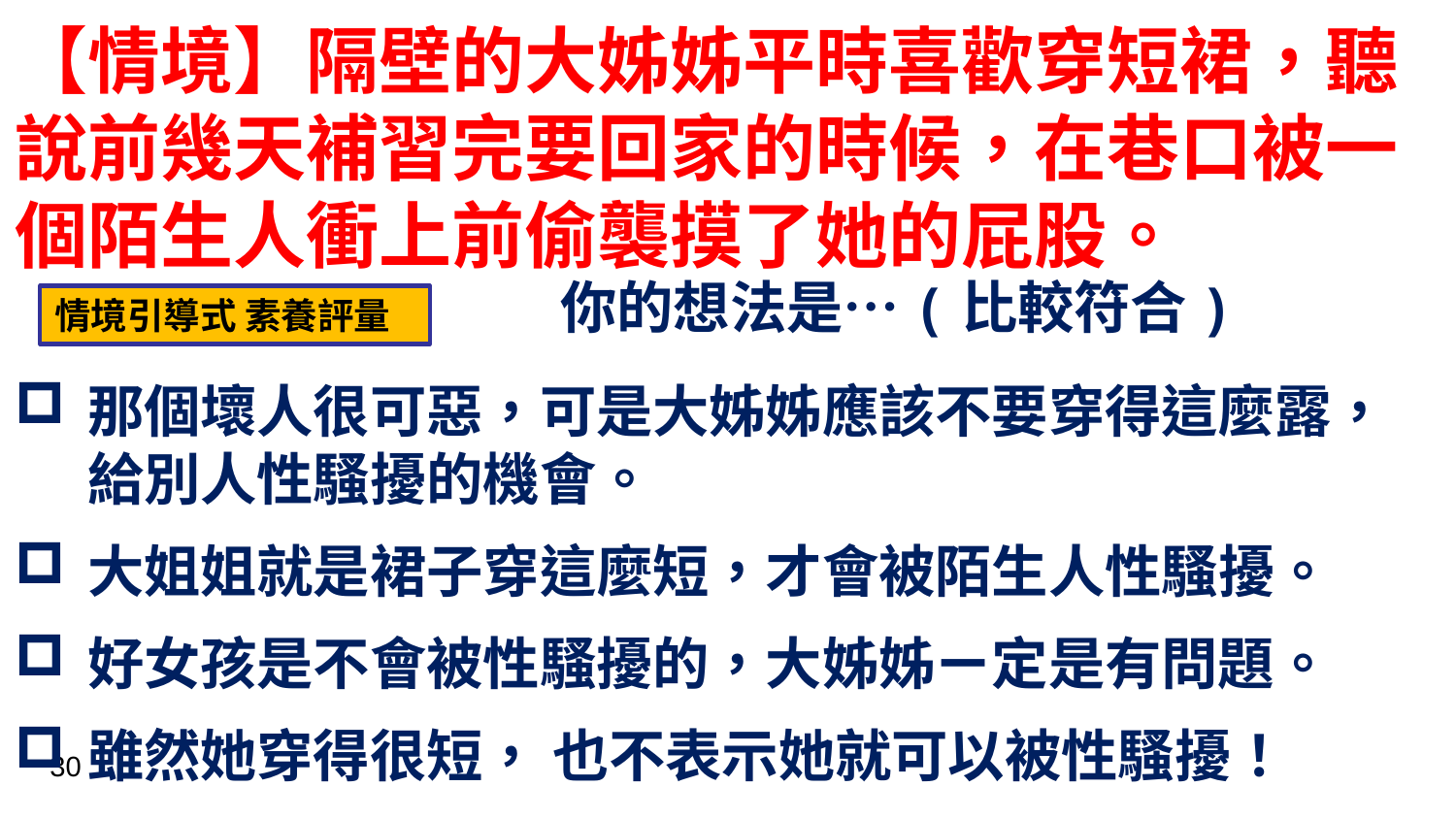

【情境】隔壁的大姊姊平時喜歡穿短裙，聽說前幾天補習完要回家的時候，在巷口被一個陌生人衝上前偷襲摸了她的屁股。

你的想法是…(比較符合)
情境引導式 素養評量
那個壞人很可惡，可是大姊姊應該不要穿得這麼露，給別人性騷擾的機會。
大姐姐就是裙子穿這麼短，才會被陌生人性騷擾。
好女孩是不會被性騷擾的，大姊姊ㄧ定是有問題。
雖然她穿得很短， 也不表示她就可以被性騷擾！
30